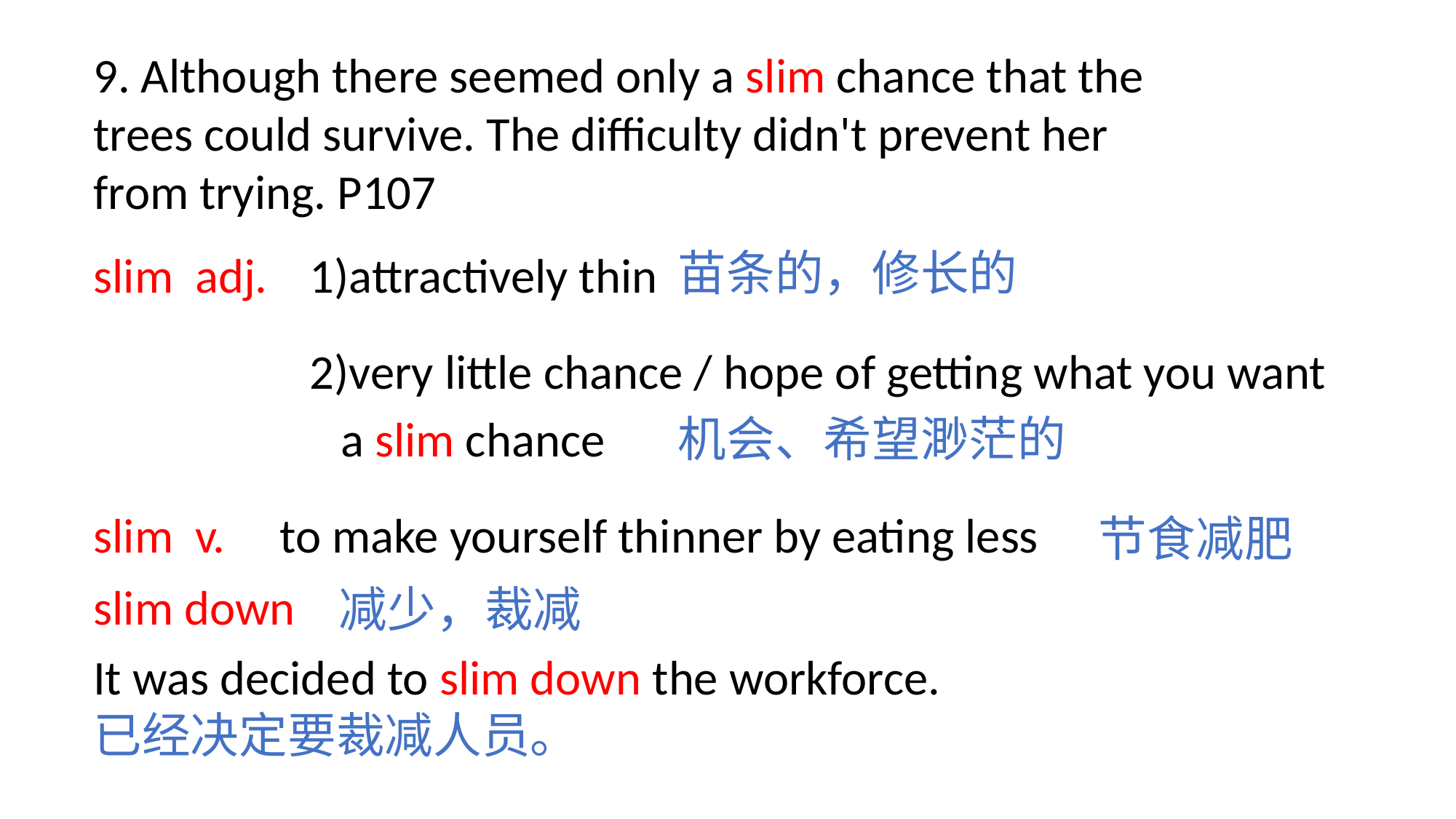

9. Although there seemed only a slim chance that the trees could survive. The difficulty didn't prevent her from trying. P107
苗条的，修长的
1)attractively thin
slim  adj.
2)very little chance / hope of getting what you want
a slim chance
机会、希望渺茫的
slim  v.     to make yourself thinner by eating less
节食减肥
slim down
减少，裁减
It was decided to slim down the workforce.
已经决定要裁减人员。